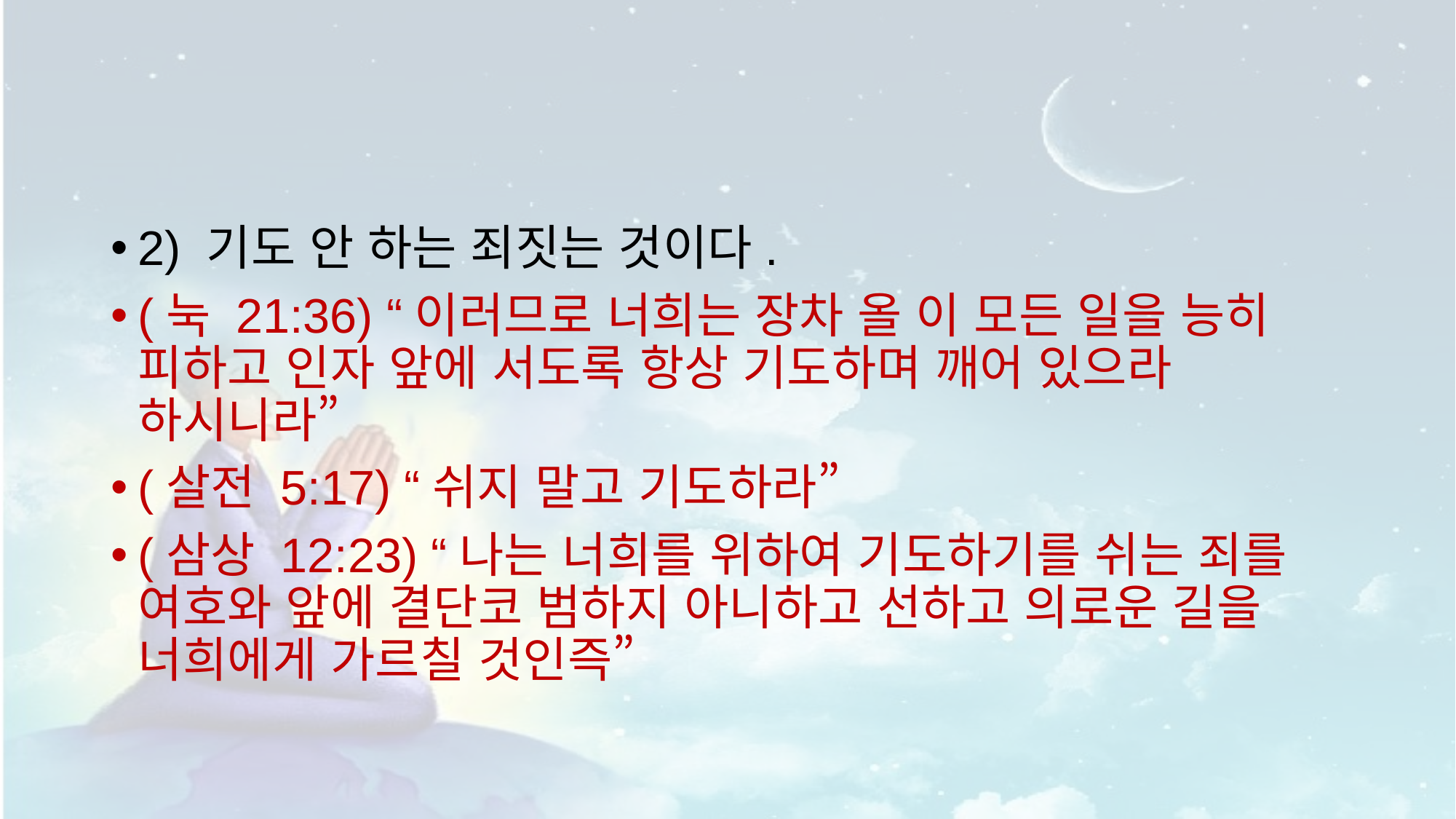

#
2) 기도 안 하는 죄짓는 것이다.
(눅 21:36) “이러므로 너희는 장차 올 이 모든 일을 능히 피하고 인자 앞에 서도록 항상 기도하며 깨어 있으라 하시니라”
(살전 5:17) “쉬지 말고 기도하라”
(삼상 12:23) “나는 너희를 위하여 기도하기를 쉬는 죄를 여호와 앞에 결단코 범하지 아니하고 선하고 의로운 길을 너희에게 가르칠 것인즉”